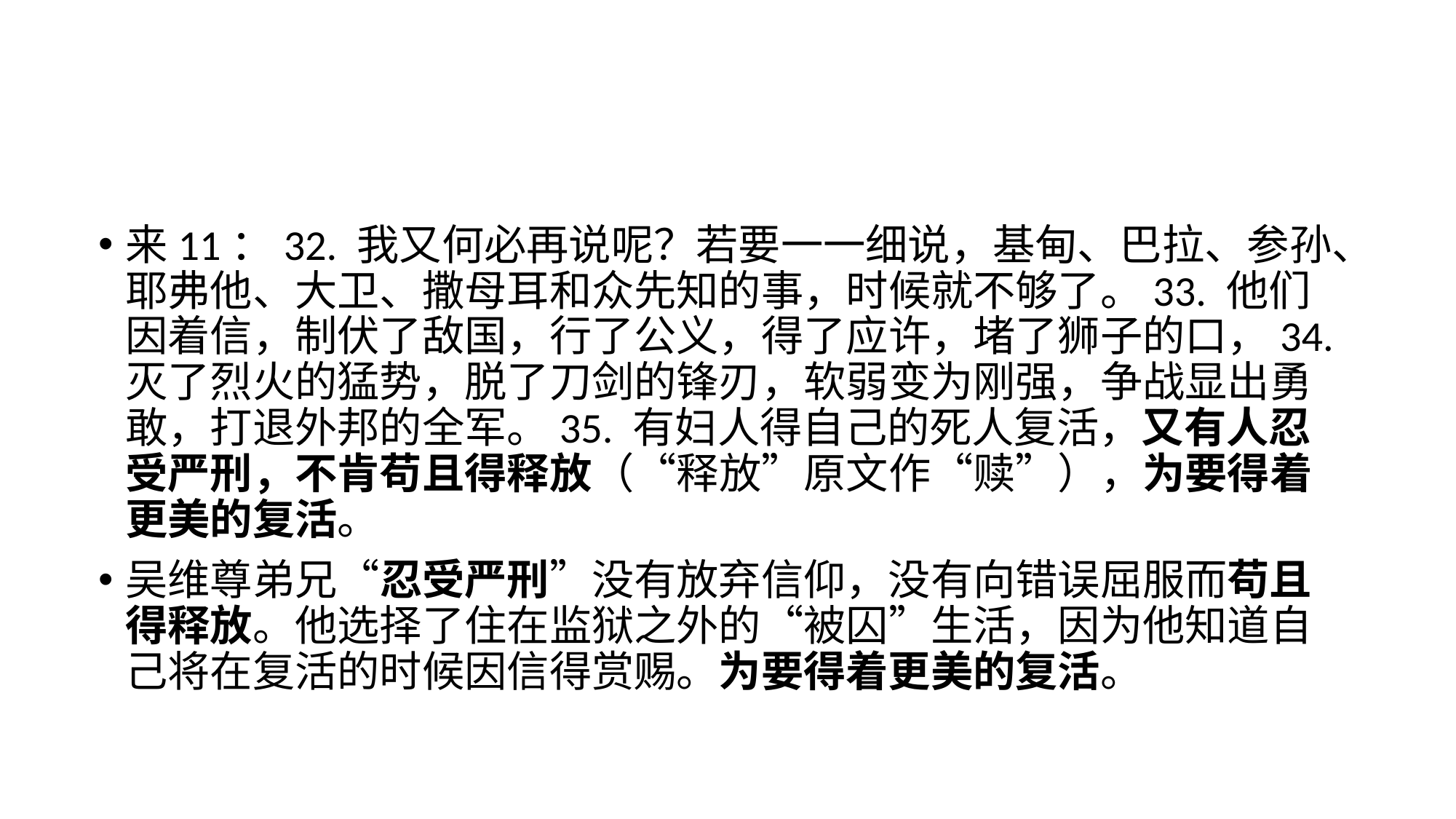

来11：32. 我又何必再说呢？若要一一细说，基甸、巴拉、参孙、耶弗他、大卫、撒母耳和众先知的事，时候就不够了。33. 他们因着信，制伏了敌国，行了公义，得了应许，堵了狮子的口，34. 灭了烈火的猛势，脱了刀剑的锋刃，软弱变为刚强，争战显出勇敢，打退外邦的全军。35. 有妇人得自己的死人复活，又有人忍受严刑，不肯苟且得释放（“释放”原文作“赎”），为要得着更美的复活。
吴维尊弟兄“忍受严刑”没有放弃信仰，没有向错误屈服而苟且得释放。他选择了住在监狱之外的“被囚”生活，因为他知道自己将在复活的时候因信得赏赐。为要得着更美的复活。